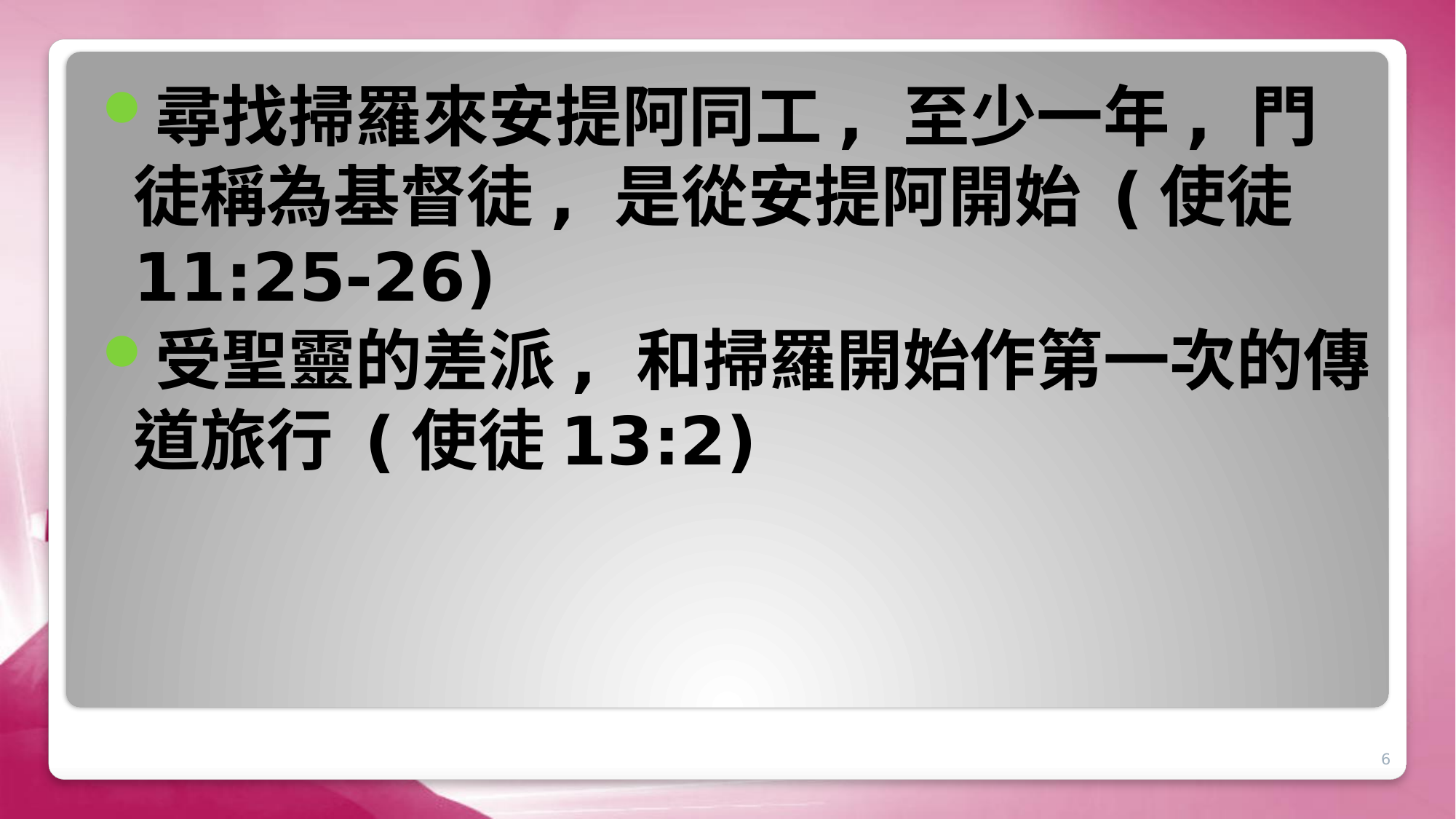

尋找掃羅來安提阿同工, 至少一年, 門徒稱為基督徒, 是從安提阿開始 (使徒11:25-26)
受聖靈的差派, 和掃羅開始作第一次的傳道旅行 (使徒13:2)

#
6